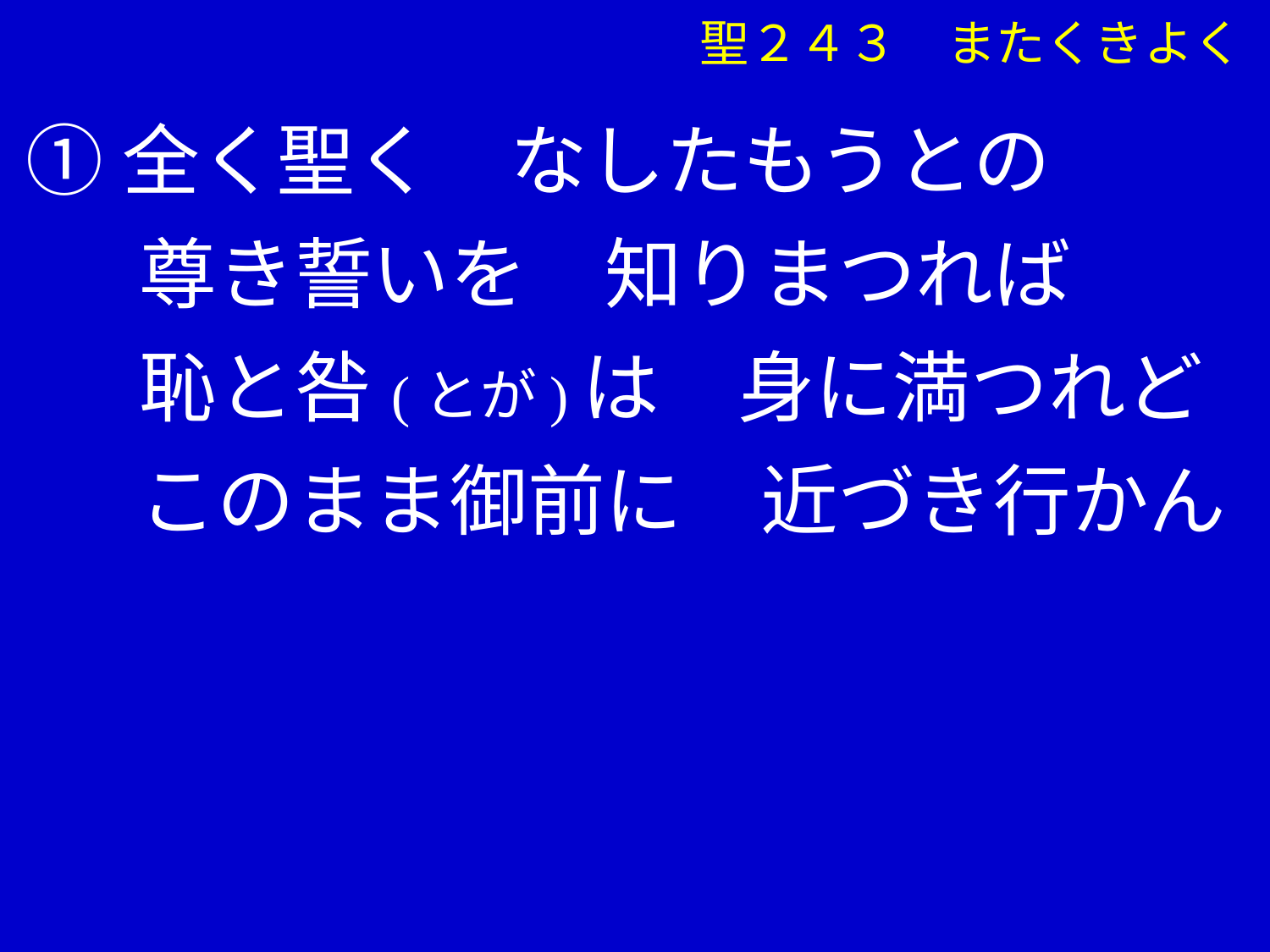

聖２４３　またくきよく
①全く聖く　なしたもうとの
 　尊き誓いを　知りまつれば
 　恥と咎(とが)は　身に満つれど
 　このまま御前に　近づき行かん